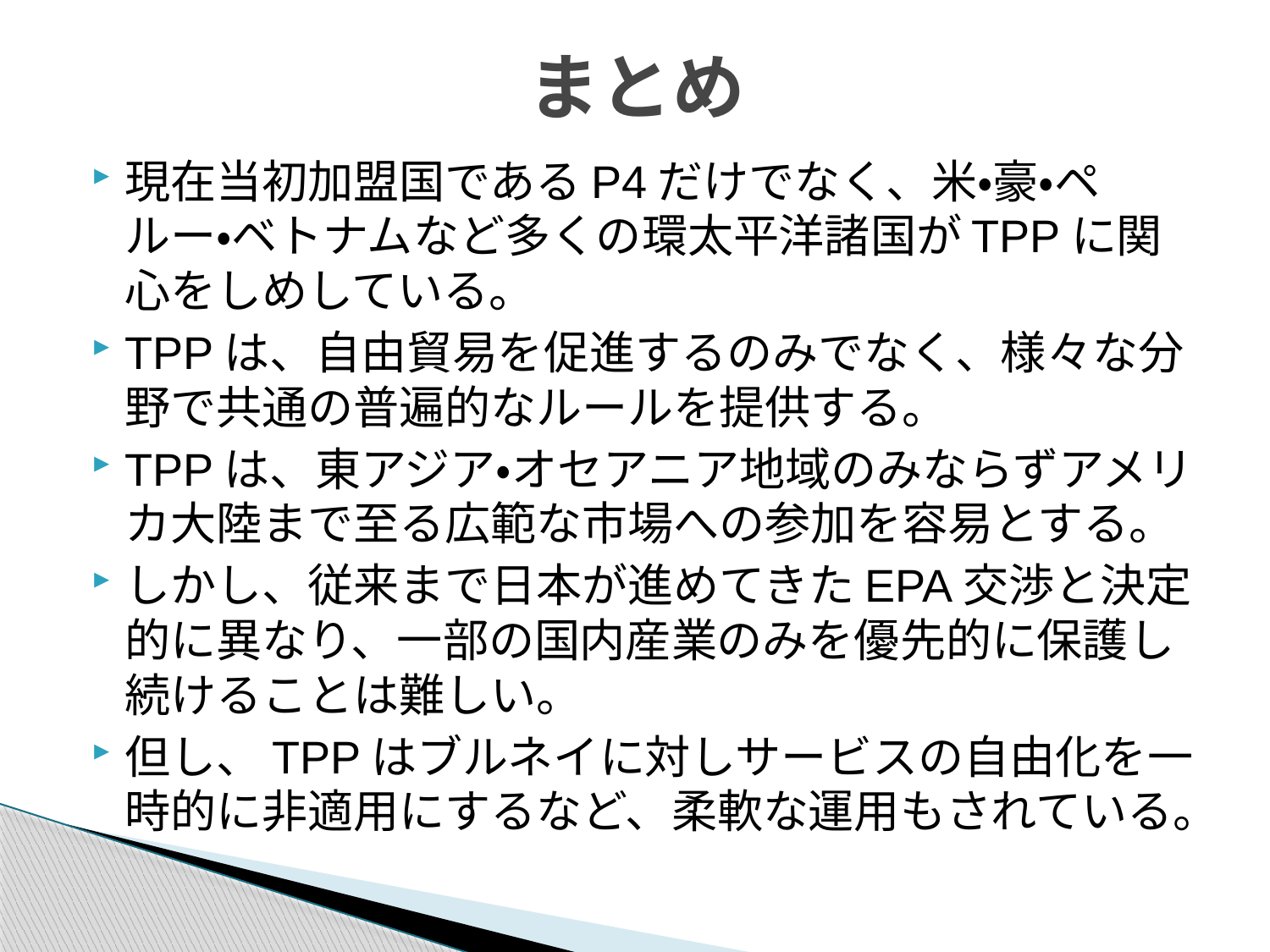

# まとめ
現在当初加盟国であるP4だけでなく、米・豪・ペルー・ベトナムなど多くの環太平洋諸国がTPPに関心をしめしている。
TPPは、自由貿易を促進するのみでなく、様々な分野で共通の普遍的なルールを提供する。
TPPは、東アジア・オセアニア地域のみならずアメリカ大陸まで至る広範な市場への参加を容易とする。
しかし、従来まで日本が進めてきたEPA交渉と決定的に異なり、一部の国内産業のみを優先的に保護し続けることは難しい。
但し、TPPはブルネイに対しサービスの自由化を一時的に非適用にするなど、柔軟な運用もされている。